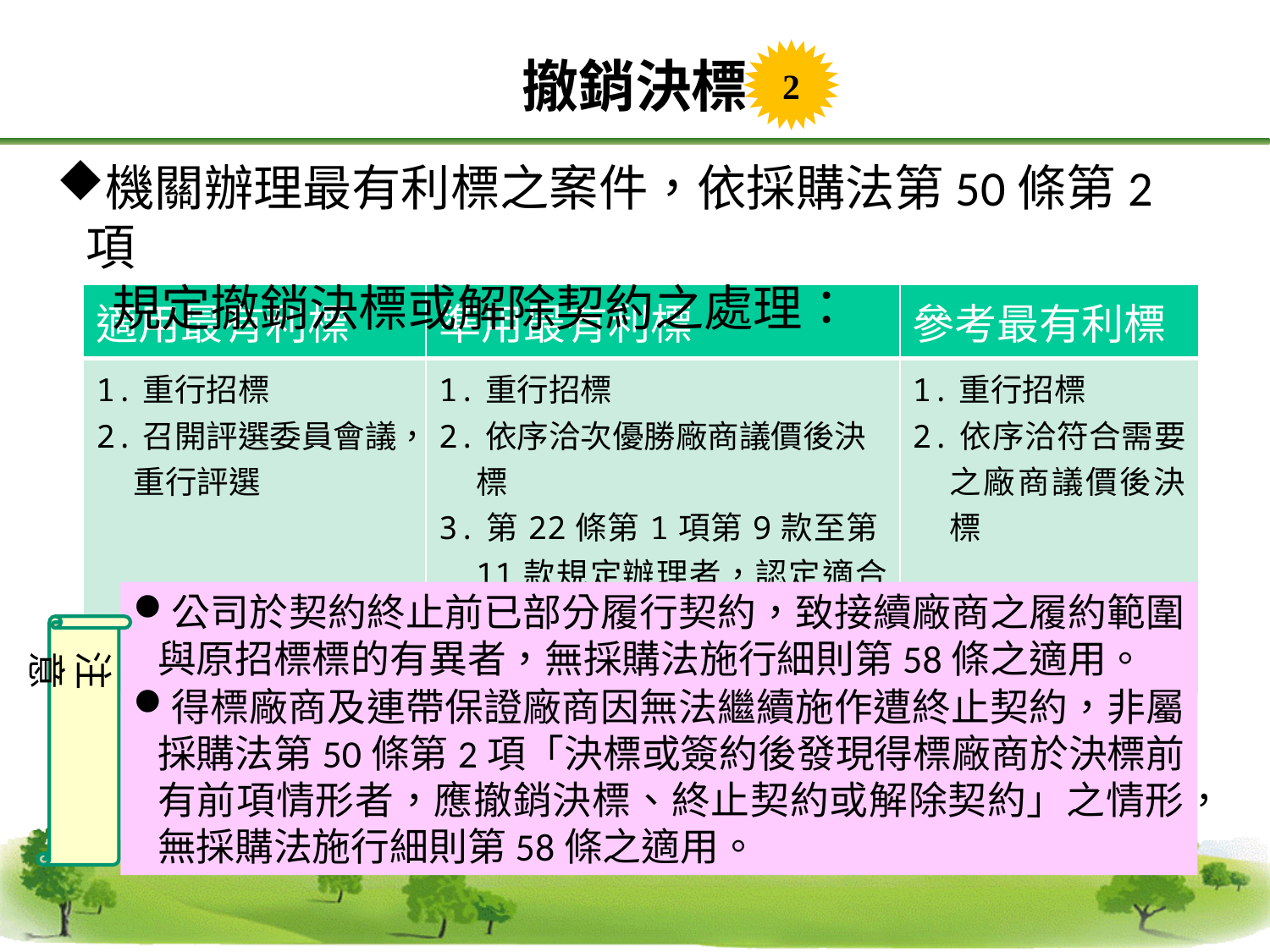

撤銷決標
2
機關辦理最有利標之案件，依採購法第50條第2項
    規定撤銷決標或解除契約之處理：
| 適用最有利標 | 準用最有利標 | 參考最有利標 |
| --- | --- | --- |
| 1.重行招標 2.召開評選委員會議，重行評選 | 1.重行招標 2.依序洽次優勝廠商議價後決標 3.第22條第1項第9款至第11款規定辦理者，認定適合需要者有二家以上，得依序遞補辦理議價。 | 1.重行招標 2.依序洽符合需要之廠商議價後決標 |
公司於契約終止前已部分履行契約，致接續廠商之履約範圍與原招標標的有異者，無採購法施行細則第58條之適用。
得標廠商及連帶保證廠商因無法繼續施作遭終止契約，非屬 採購法第50條第2項「決標或簽約後發現得標廠商於決標前有前項情形者，應撤銷決標、終止契約或解除契約」之情形，無採購法施行細則第58條之適用。

注 意